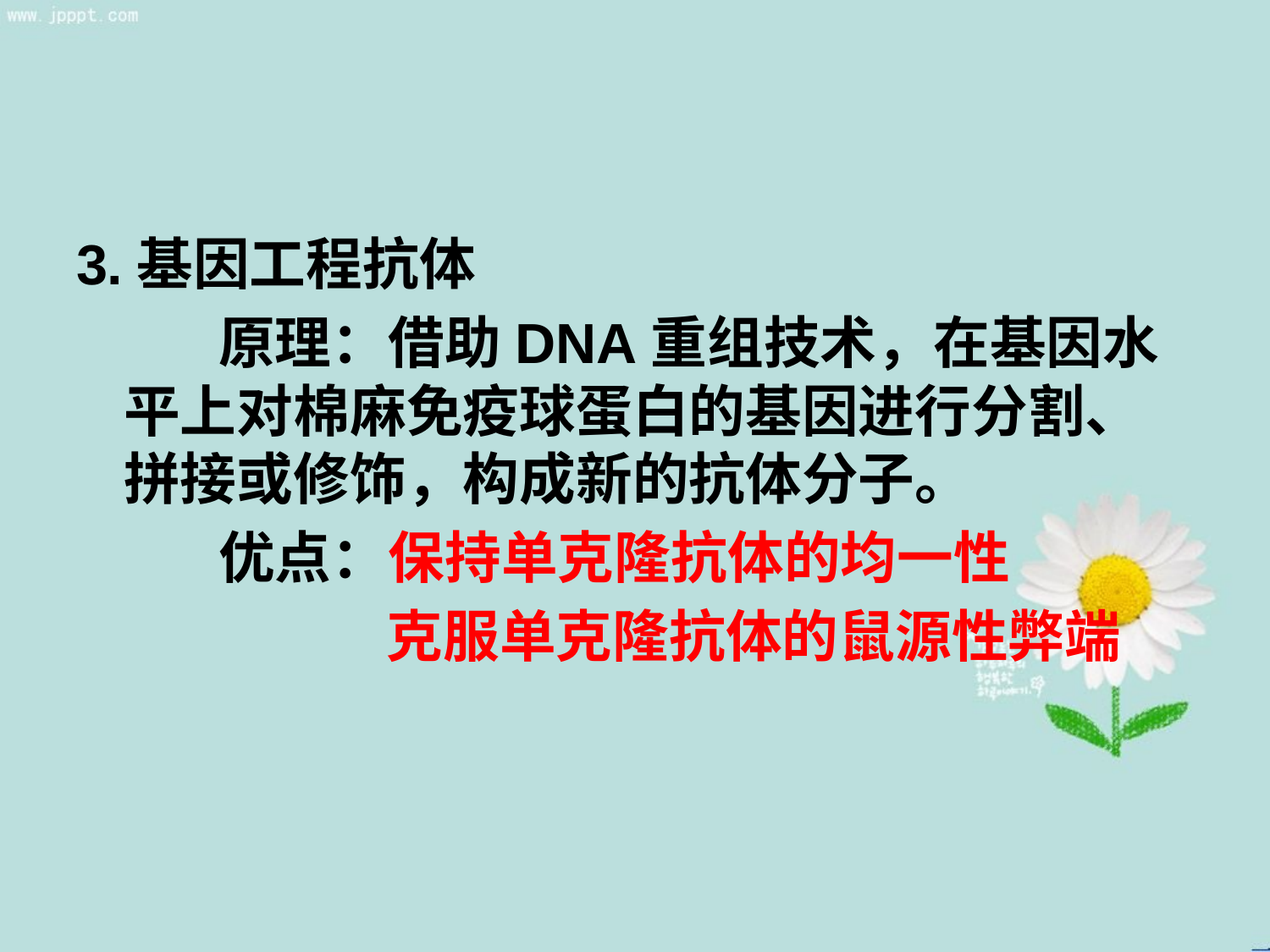

#
3.基因工程抗体
          原理：借助DNA重组技术，在基因水平上对棉麻免疫球蛋白的基因进行分割、拼接或修饰，构成新的抗体分子。
          优点：保持单克隆抗体的均一性
                       克服单克隆抗体的鼠源性弊端